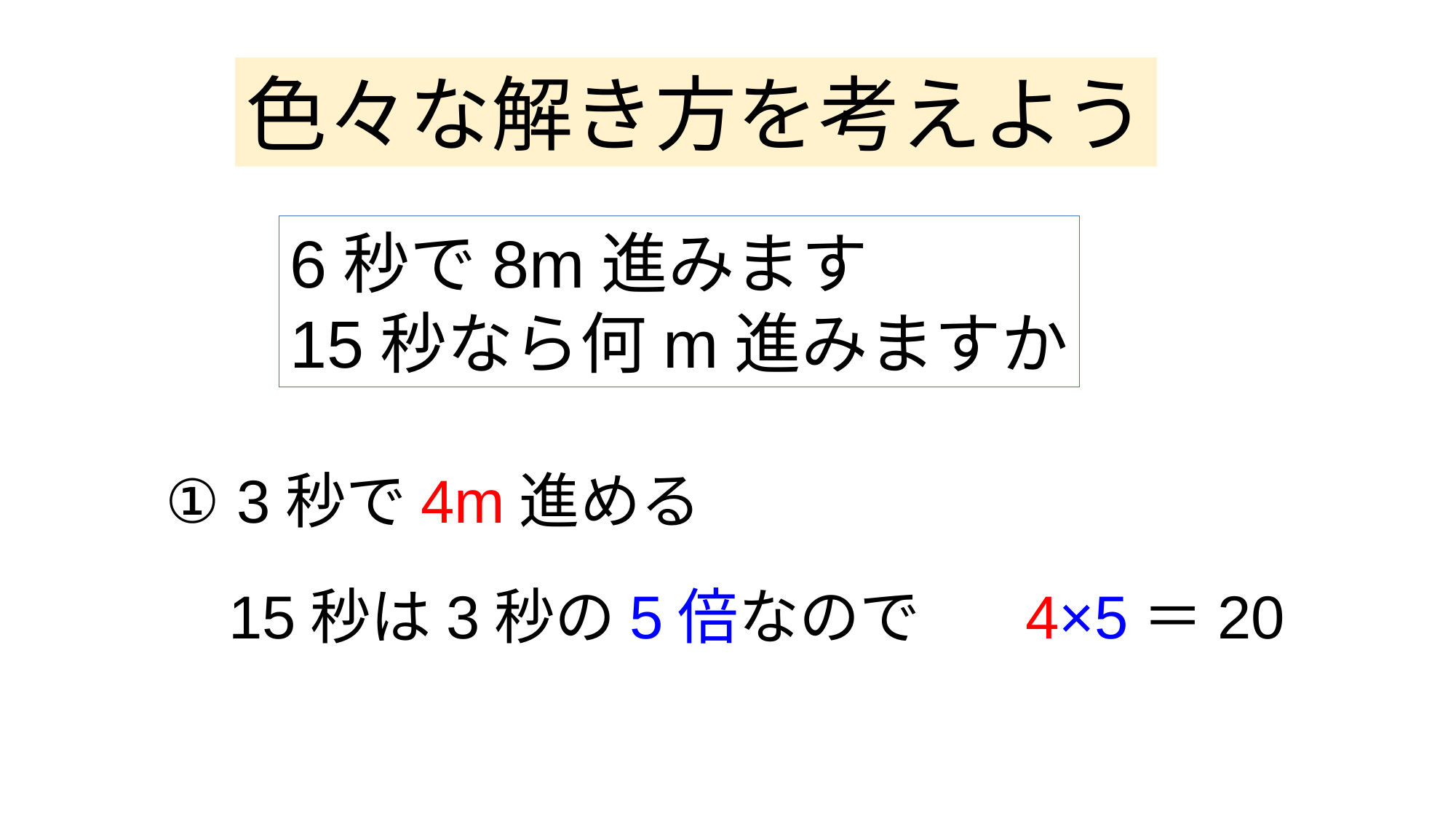

色々な解き方を考えよう
6秒で8m進みます
15秒なら何m進みますか
① 3秒で4m進める
15秒は3秒の5倍なので
4×5＝20